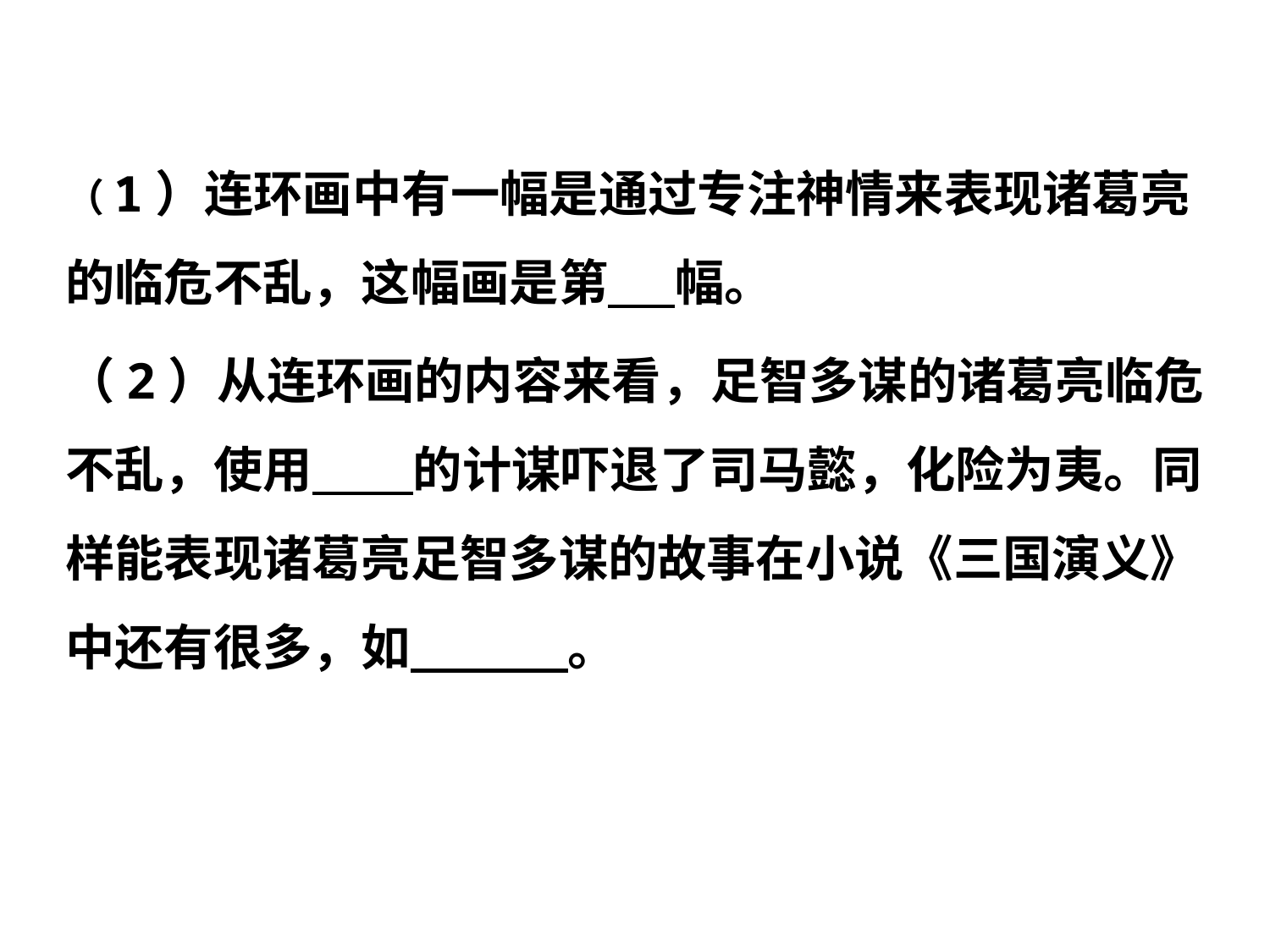

（1）连环画中有一幅是通过专注神情来表现诸葛亮的临危不乱，这幅画是第      幅。
（2）从连环画的内容来看，足智多谋的诸葛亮临危不乱，使用         的计谋吓退了司马懿，化险为夷。同样能表现诸葛亮足智多谋的故事在小说《三国演义》中还有很多，如              。